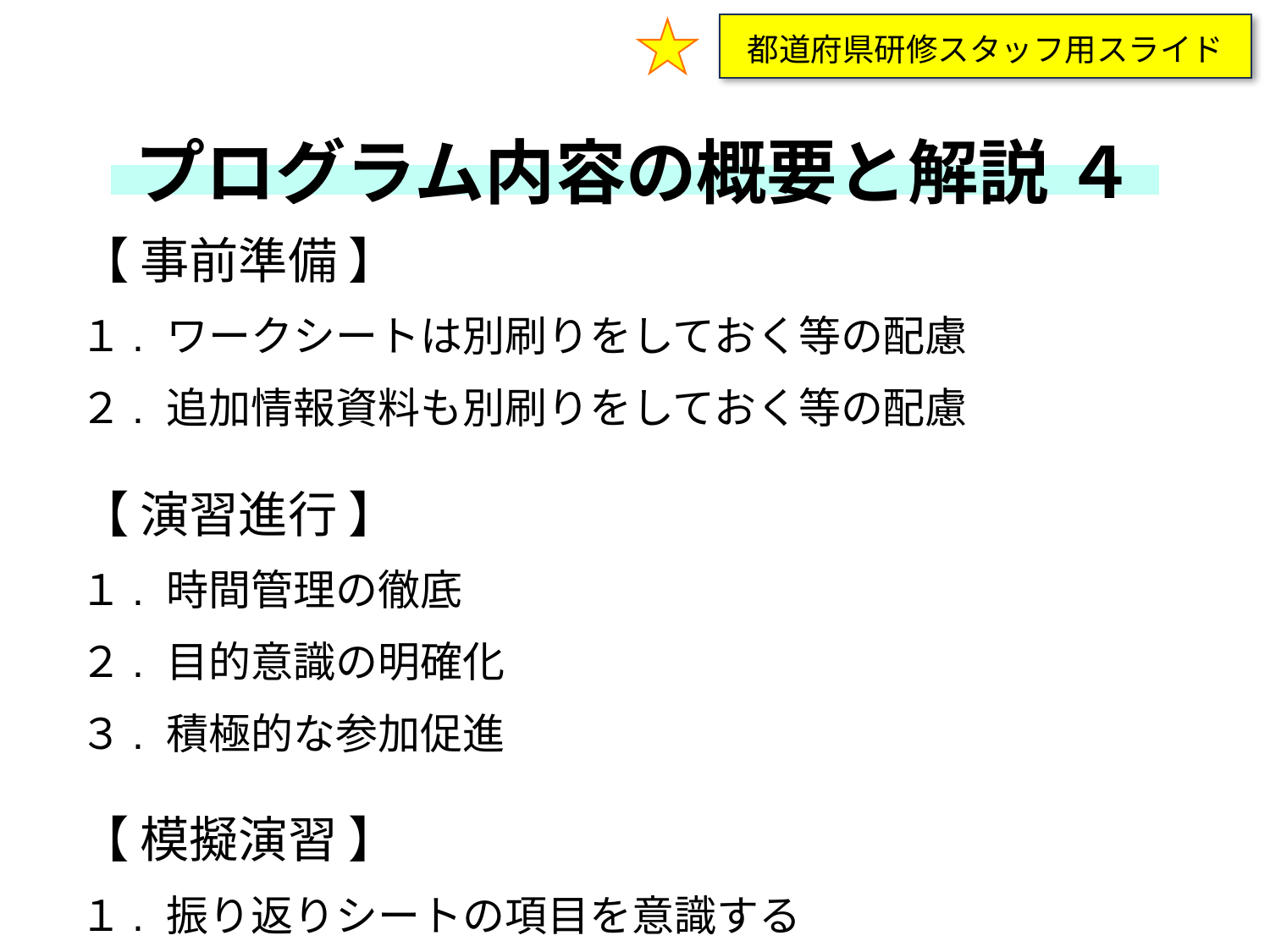

都道府県研修スタッフ用スライド

プログラム内容の概要と解説 ４

【 事前準備 】

１. ワークシートは別刷りをしておく等の配慮

２. 追加情報資料も別刷りをしておく等の配慮

【 演習進行 】

１. 時間管理の徹底

２. 目的意識の明確化

３. 積極的な参加促進

【 模擬演習 】

１. 振り返りシートの項目を意識する